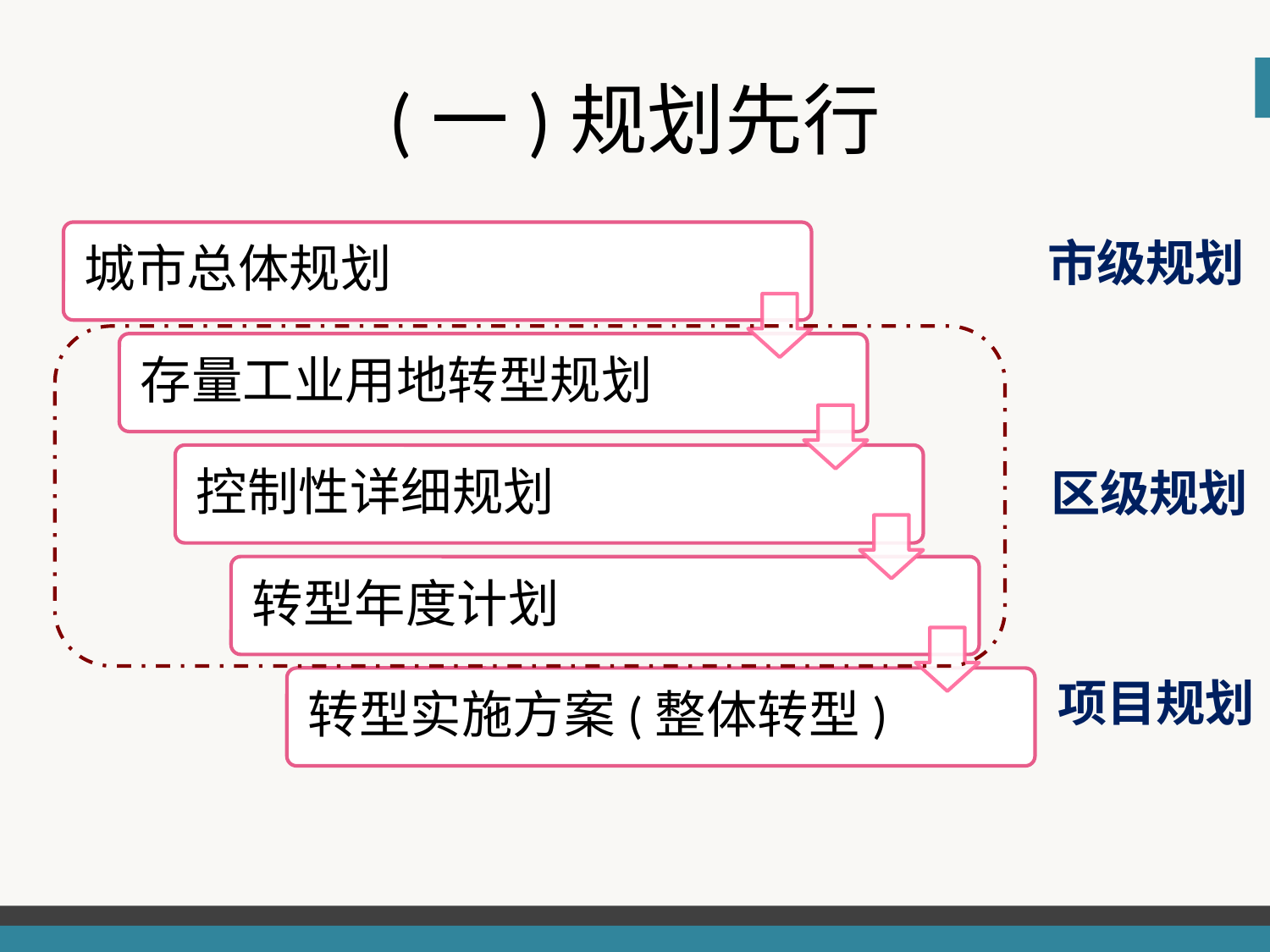

# (一)规划先行
城市总体规划
存量工业用地转型规划
控制性详细规划
转型年度计划
转型实施方案(整体转型)

市级规划

区级规划
项目规划